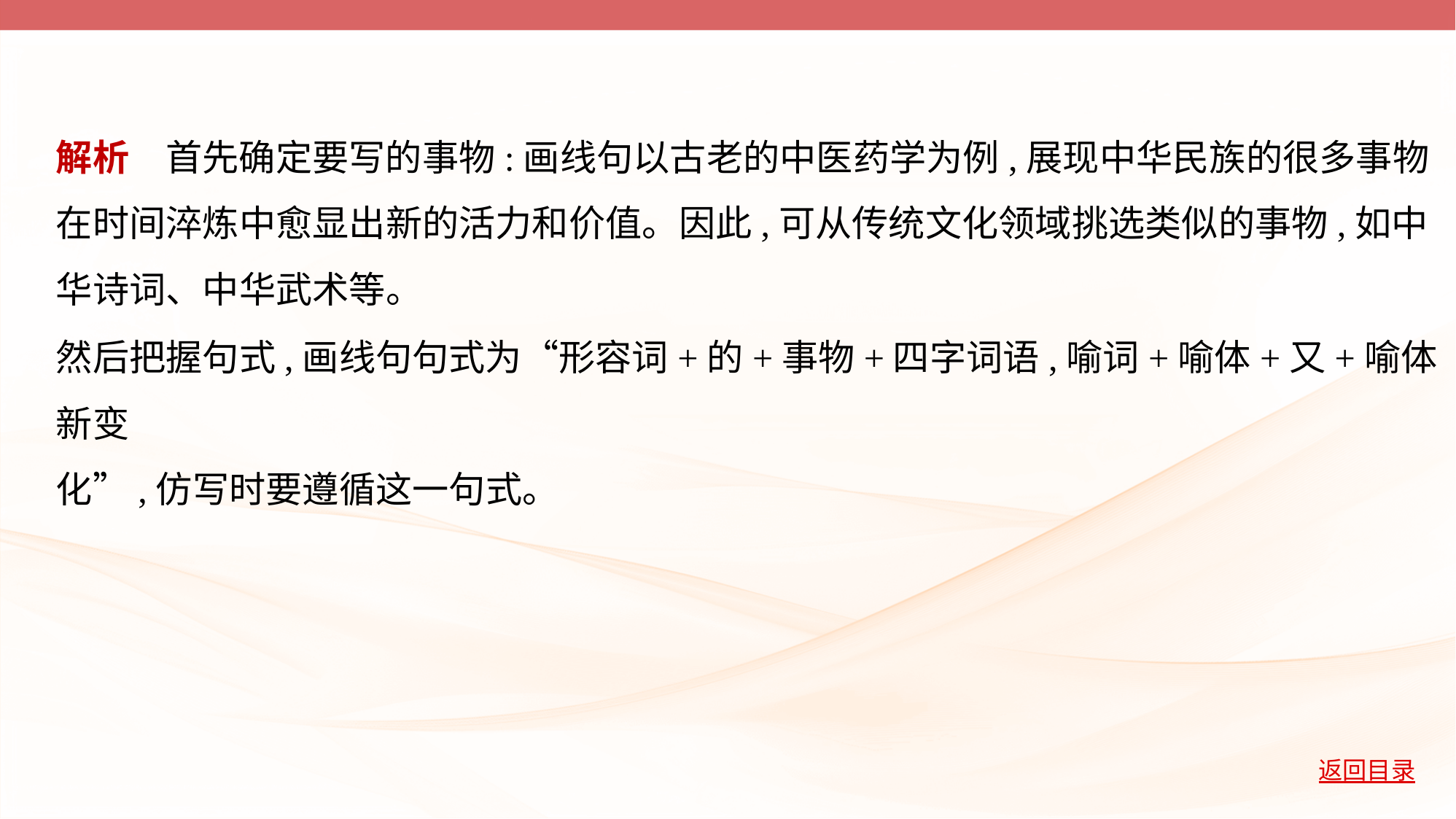

解析　首先确定要写的事物:画线句以古老的中医药学为例,展现中华民族的很多事物
在时间淬炼中愈显出新的活力和价值。因此,可从传统文化领域挑选类似的事物,如中
华诗词、中华武术等。
然后把握句式,画线句句式为“形容词+的+事物+四字词语,喻词+喻体+又+喻体新变
化”,仿写时要遵循这一句式。